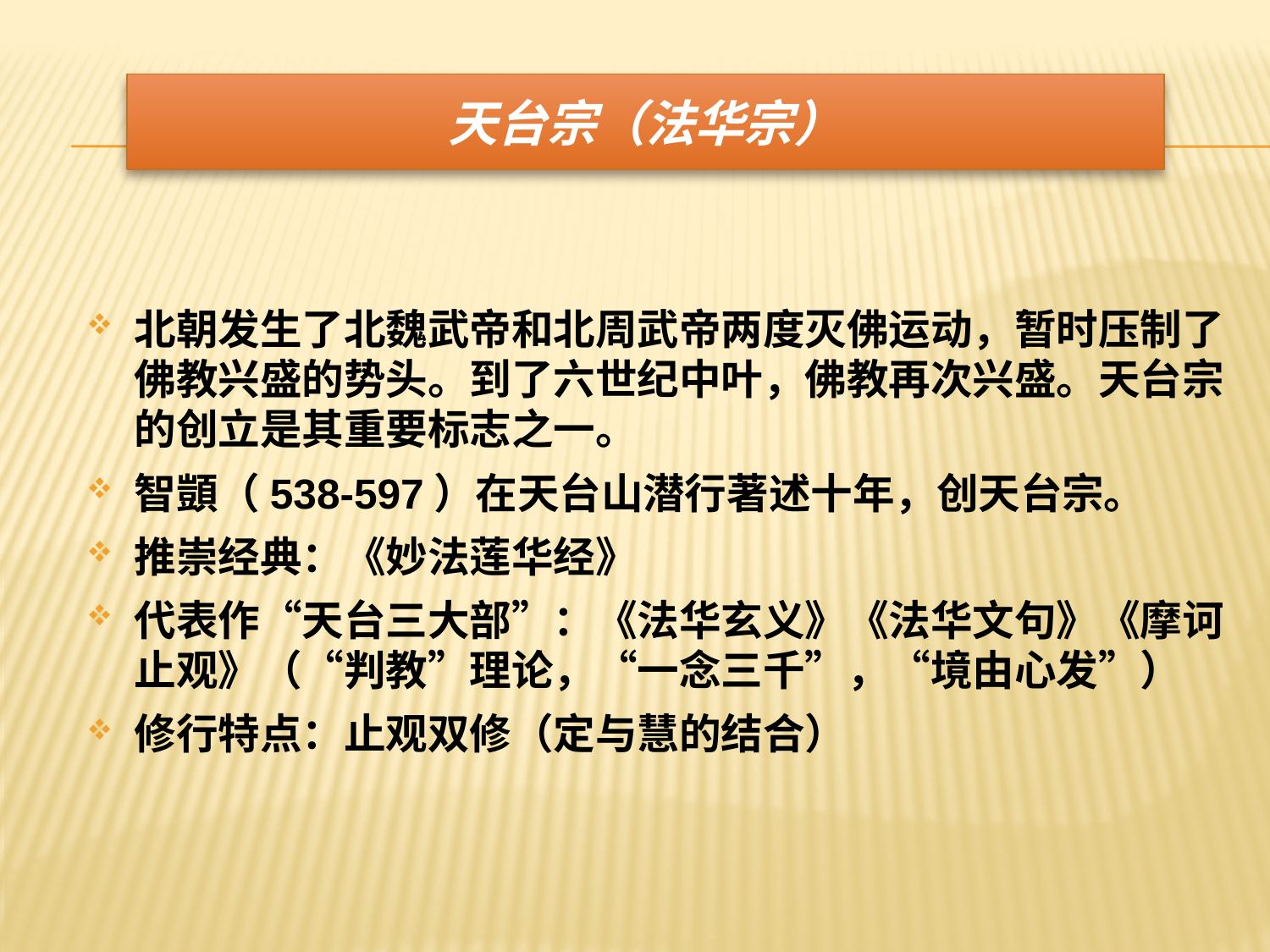

# 天台宗（法华宗）

北朝发生了北魏武帝和北周武帝两度灭佛运动，暂时压制了佛教兴盛的势头。到了六世纪中叶，佛教再次兴盛。天台宗的创立是其重要标志之一。
智顗（538-597）在天台山潜行著述十年，创天台宗。
推崇经典：《妙法莲华经》
代表作“天台三大部”：《法华玄义》《法华文句》《摩诃止观》（“判教”理论，“一念三千”，“境由心发”）
修行特点：止观双修（定与慧的结合）